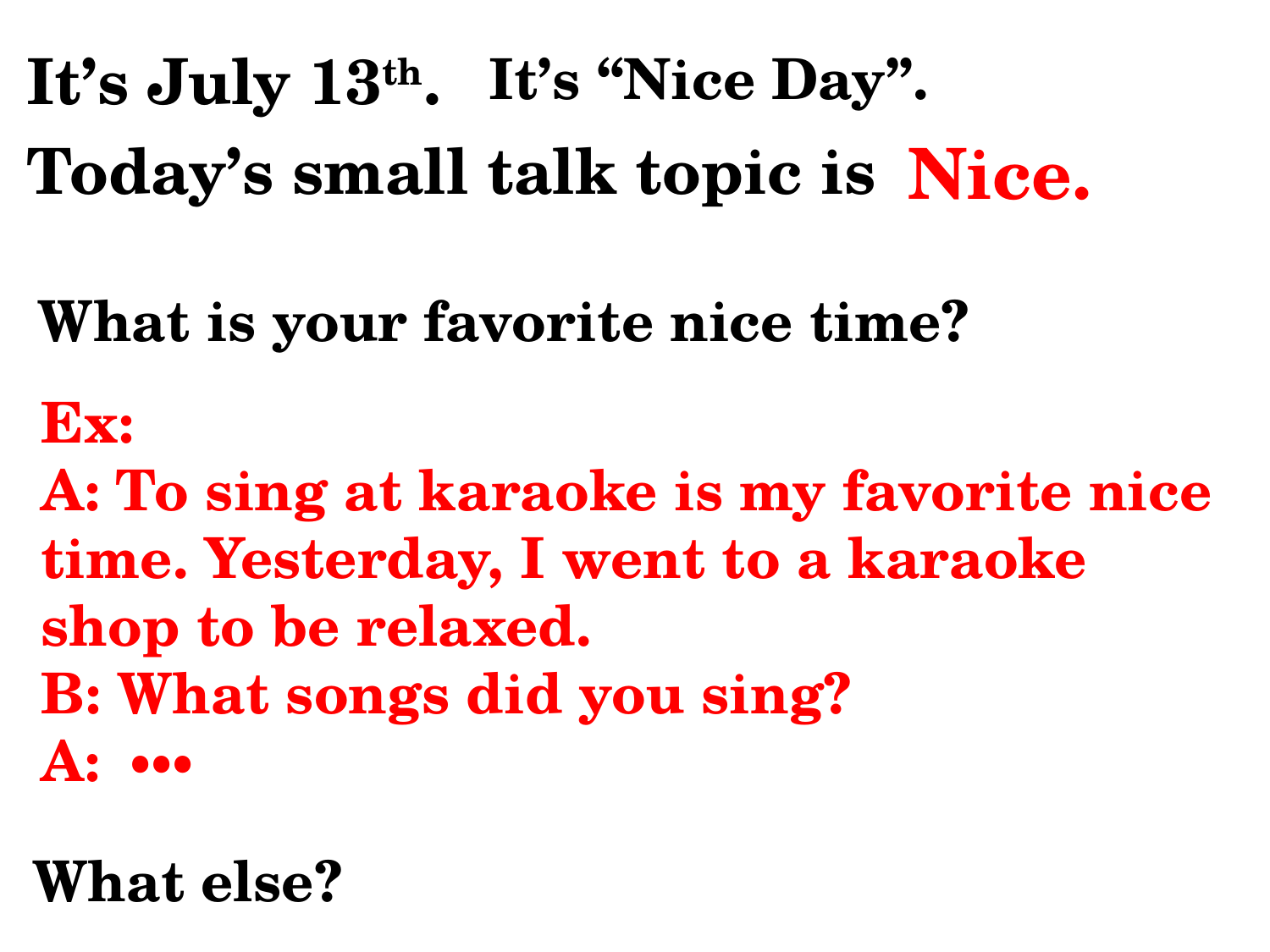

It’s July 13th.
It’s “Nice Day”.
Nice.
Today’s small talk topic is
What is your favorite nice time?
Ex:
A: To sing at karaoke is my favorite nice time. Yesterday, I went to a karaoke shop to be relaxed.
B: What songs did you sing?
A: ・・・
What else?